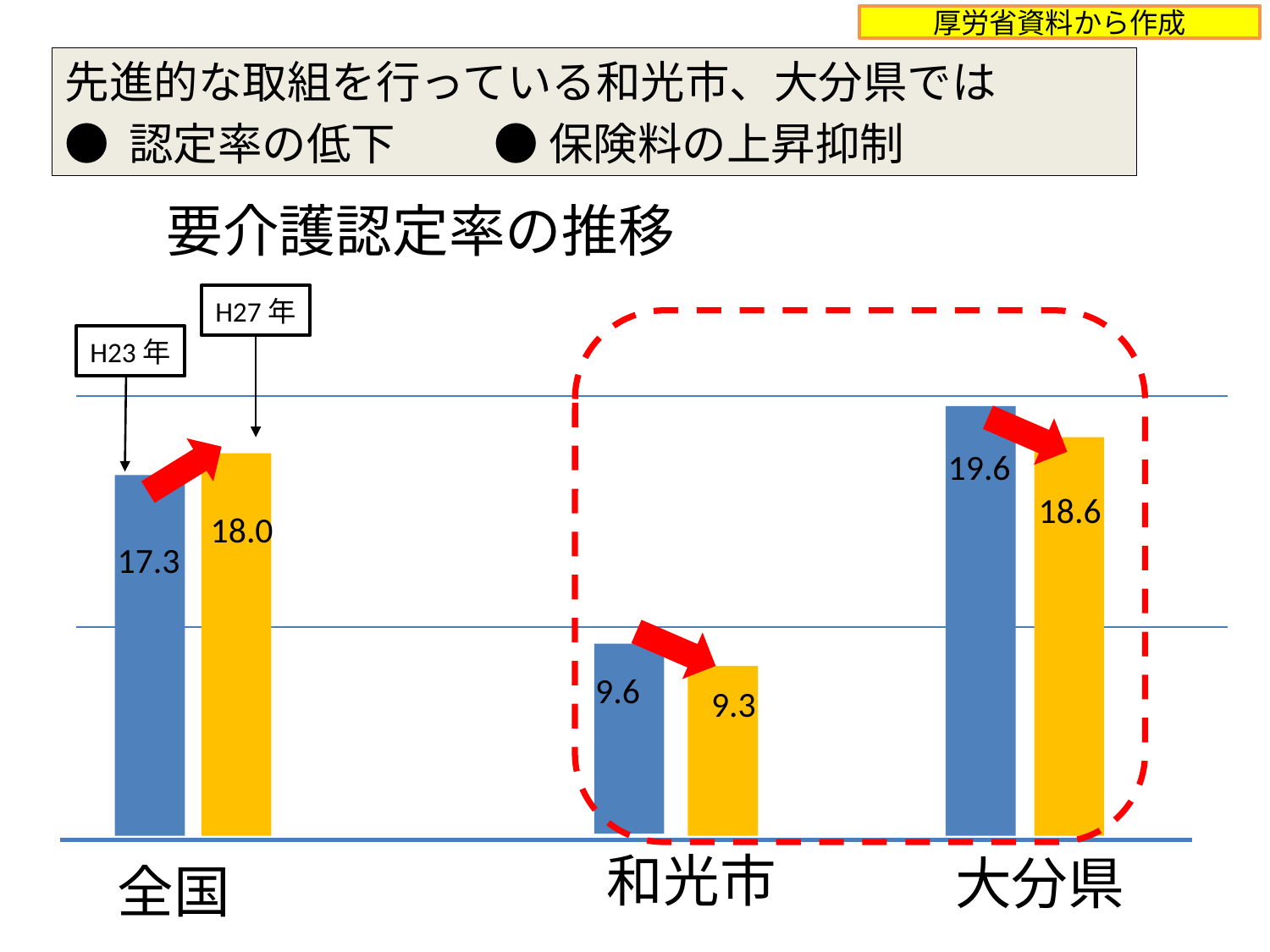

厚労省資料から作成
先進的な取組を行っている和光市、大分県では
● 認定率の低下 　　● 保険料の上昇抑制
要介護認定率の推移
H27年

H23年

19.6

18.6
18.0
17.3

9.6

9.3
和光市
大分県
全国